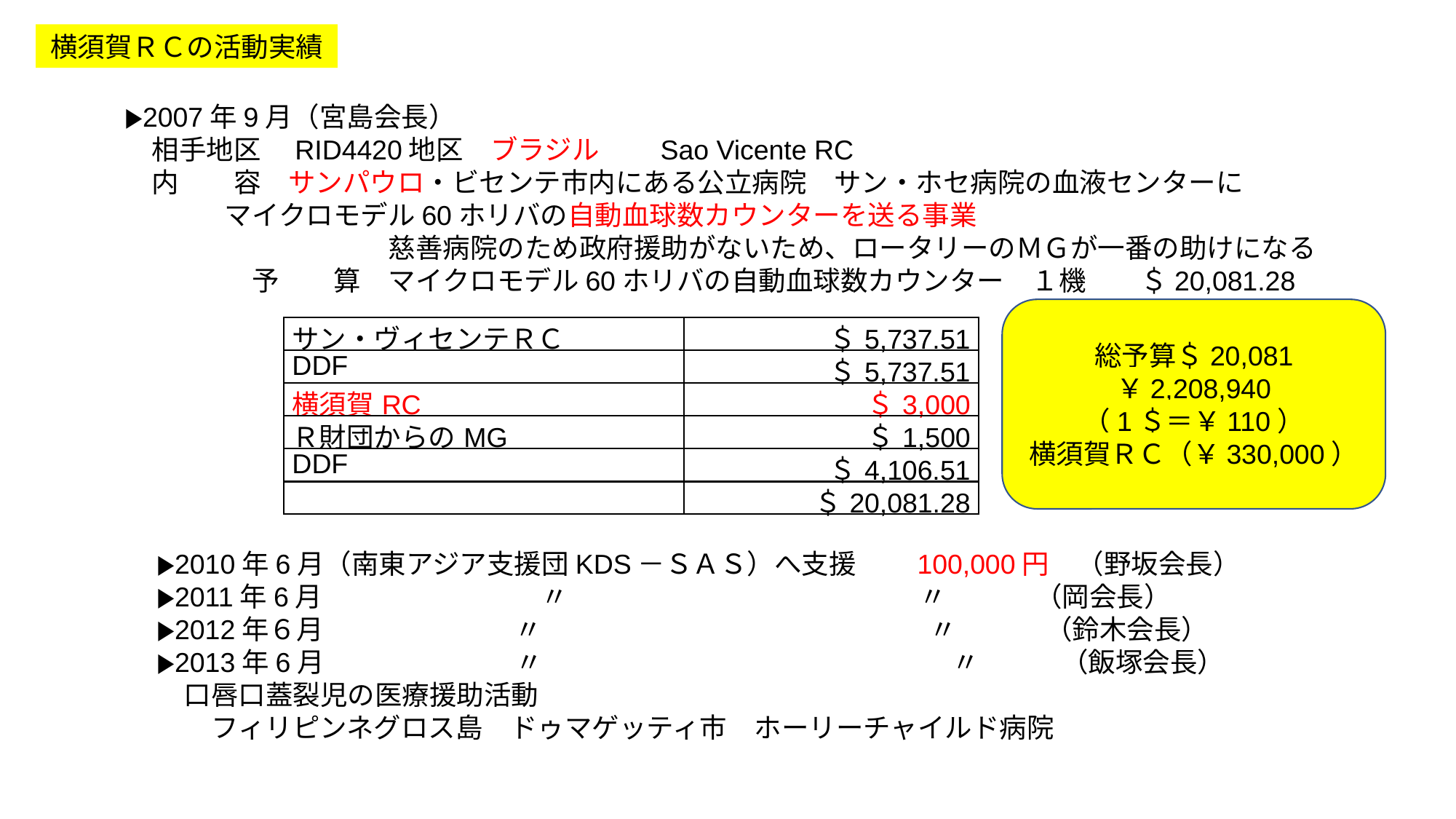

横須賀ＲＣの活動実績
▶2007年9月（宮島会長）
　相手地区　RID4420地区　ブラジル　　Sao Vicente RC
　内　　容　サンパウロ・ビセンテ市内にある公立病院　サン・ホセ病院の血液センターに
マイクロモデル60ホリバの自動血球数カウンターを送る事業
　　　　　　慈善病院のため政府援助がないため、ロータリーのＭＧが一番の助けになる
　予　　算　マイクロモデル60ホリバの自動血球数カウンター　１機　　＄20,081.28
総予算＄20,081
￥2,208,940
（1＄＝￥110）
横須賀ＲＣ（￥330,000）
| サン・ヴィセンテＲＣ | ＄5,737.51 |
| --- | --- |
| DDF | ＄5,737.51 |
| 横須賀RC | ＄3,000 |
| Ｒ財団からのMG | ＄1,500 |
| DDF | ＄4,106.51 |
|  | ＄20,081.28 |
▶2010年6月（南東アジア支援団KDS－ＳＡＳ）へ支援　　100,000円　（野坂会長）
▶2011年6月　　　　　　　　〃　　　                 　　　       　  〃　　　 （岡会長）
▶2012年６月　　　　　　　〃　　　　　　　　　　　　 　　〃　 　　（鈴木会長）
▶2013年6月　　　　　　　〃　　　　　　　　　　　　　　　〃　　　（飯塚会長）
　口唇口蓋裂児の医療援助活動
　　フィリピンネグロス島　ドゥマゲッティ市　ホーリーチャイルド病院